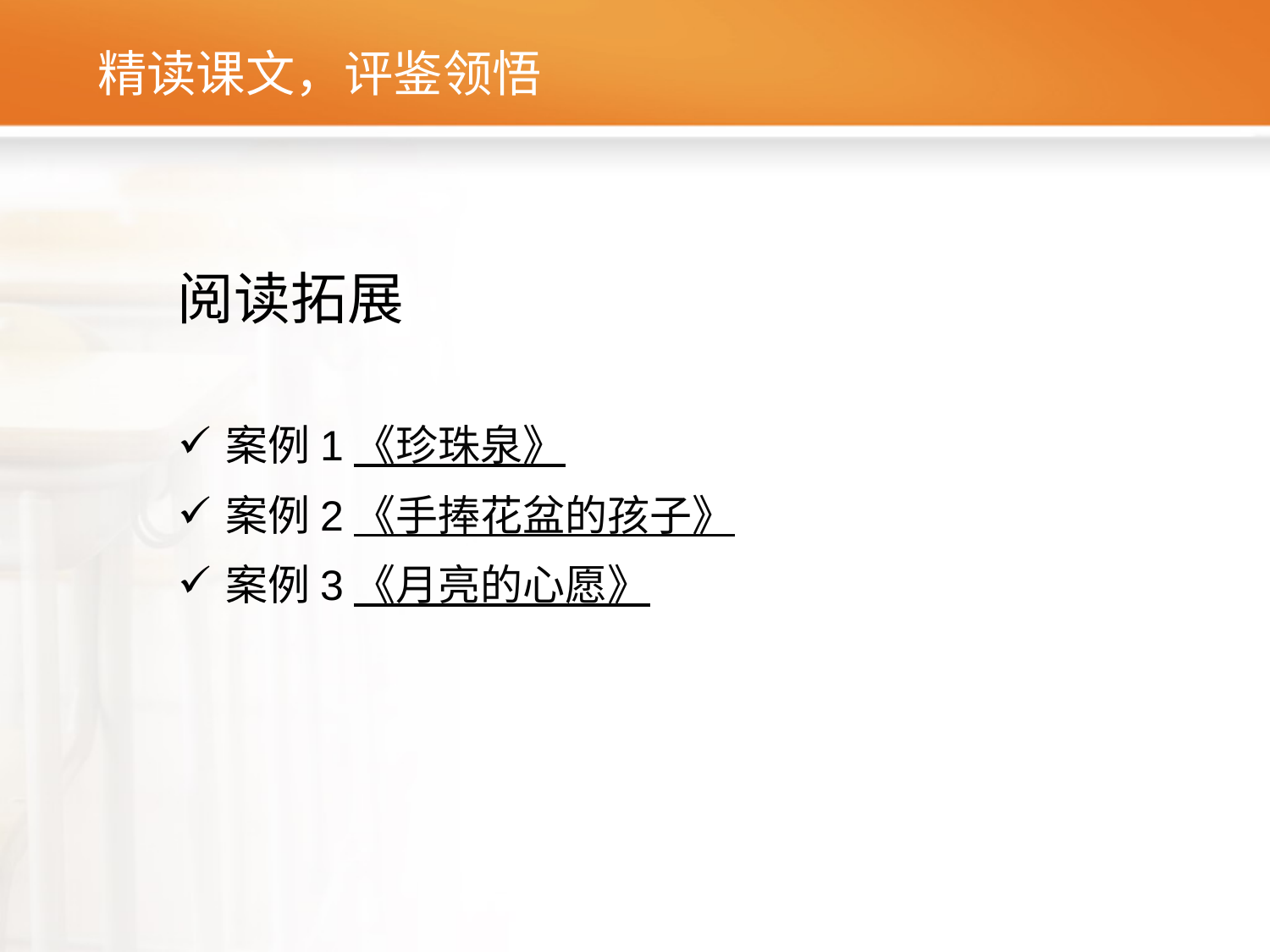

# 精读课文，评鉴领悟
阅读拓展

案例1《珍珠泉》
案例2《手捧花盆的孩子》
案例3《月亮的心愿》